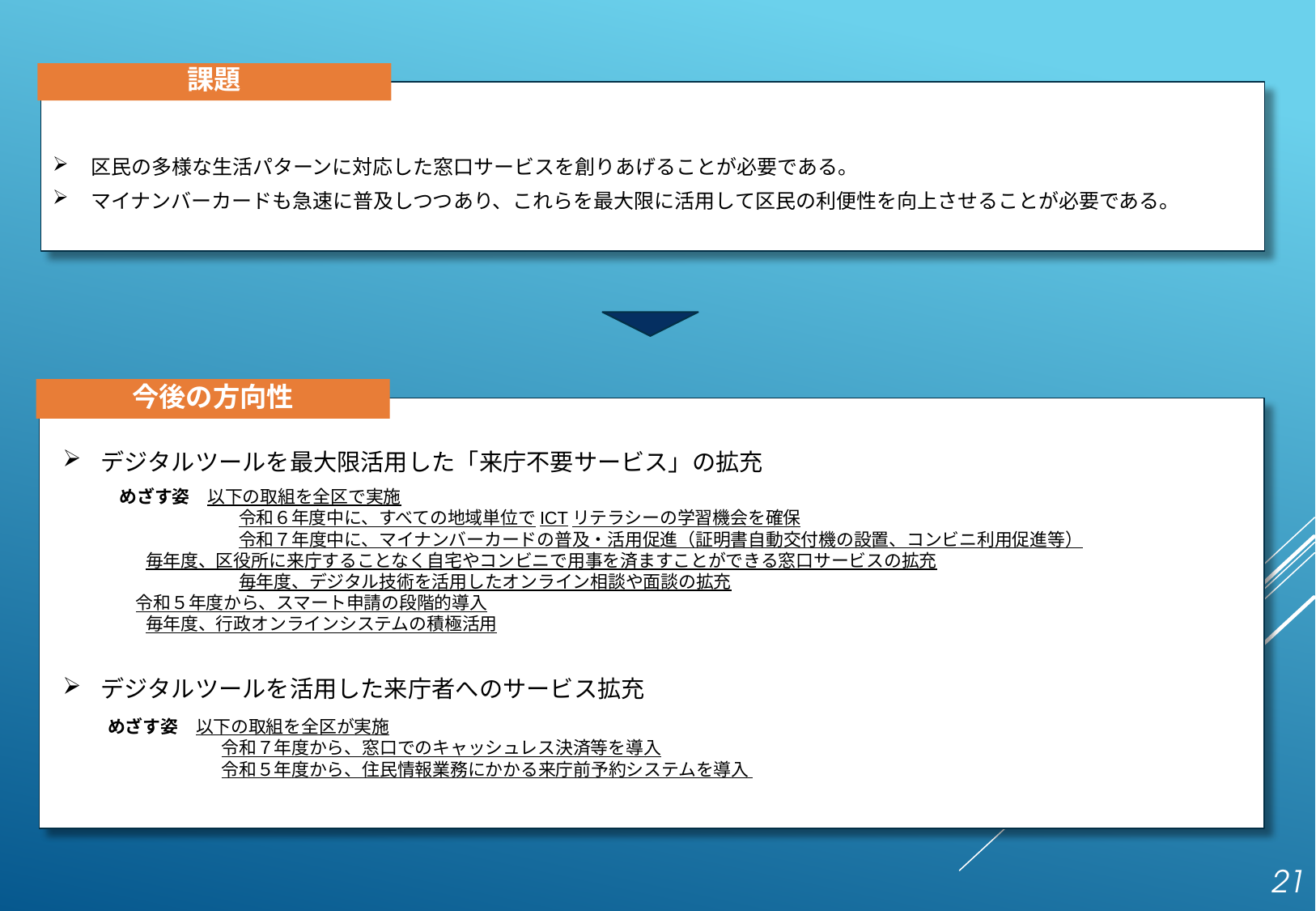

課題

区民の多様な生活パターンに対応した窓口サービスを創りあげることが必要である。
マイナンバーカードも急速に普及しつつあり、これらを最大限に活用して区民の利便性を向上させることが必要である。

今後の方向性
デジタルツールを最大限活用した「来庁不要サービス」の拡充
　　 　めざす姿　以下の取組を全区で実施
　　　　　　　　　　令和６年度中に、すべての地域単位でICTリテラシーの学習機会を確保
　　　　　　　　　　令和７年度中に、マイナンバーカードの普及・活用促進（証明書自動交付機の設置、コンビニ利用促進等）
　                 毎年度、区役所に来庁することなく自宅やコンビニで用事を済ますことができる窓口サービスの拡充
　　　　　　　　　　毎年度、デジタル技術を活用したオンライン相談や面談の拡充
                   令和５年度から、スマート申請の段階的導入
　                 毎年度、行政オンラインシステムの積極活用

デジタルツールを活用した来庁者へのサービス拡充
　　 めざす姿　以下の取組を全区が実施
　　　　　　　　　令和７年度から、窓口でのキャッシュレス決済等を導入
　　　　　　　　　令和５年度から、住民情報業務にかかる来庁前予約システムを導入
21